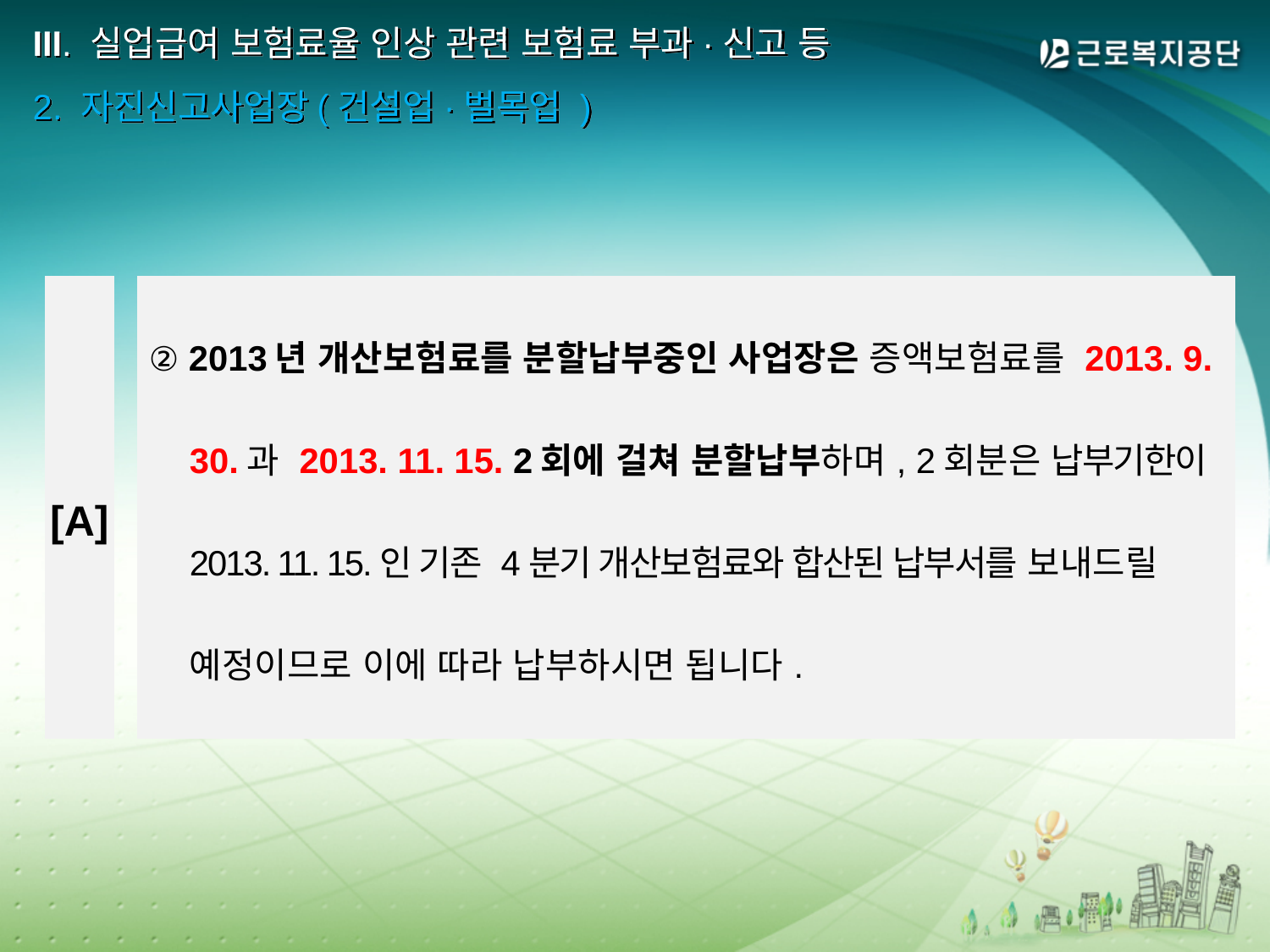

# III. 실업급여 보험료율 인상 관련 보험료 부과·신고 등 2. 자진신고사업장(건설업·벌목업 )
| [A] |  | ② 2013년 개산보험료를 분할납부중인 사업장은 증액보험료를 2013. 9. 30.과 2013. 11. 15. 2회에 걸쳐 분할납부하며, 2회분은 납부기한이 2013. 11. 15.인 기존 4분기 개산보험료와 합산된 납부서를 보내드릴 예정이므로 이에 따라 납부하시면 됩니다. |
| --- | --- | --- |